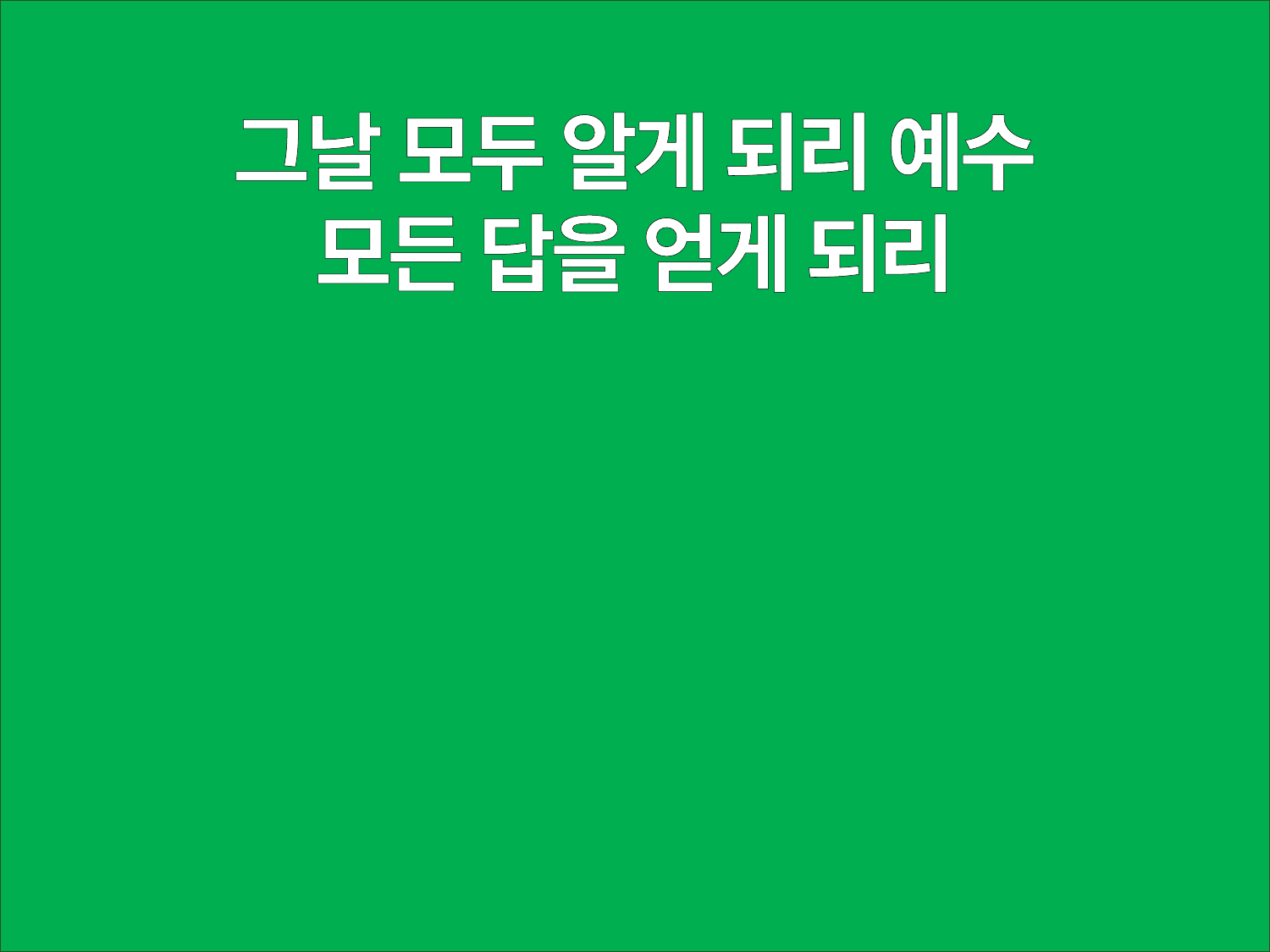

그날 모두 알게 되리 예수
모든 답을 얻게 되리